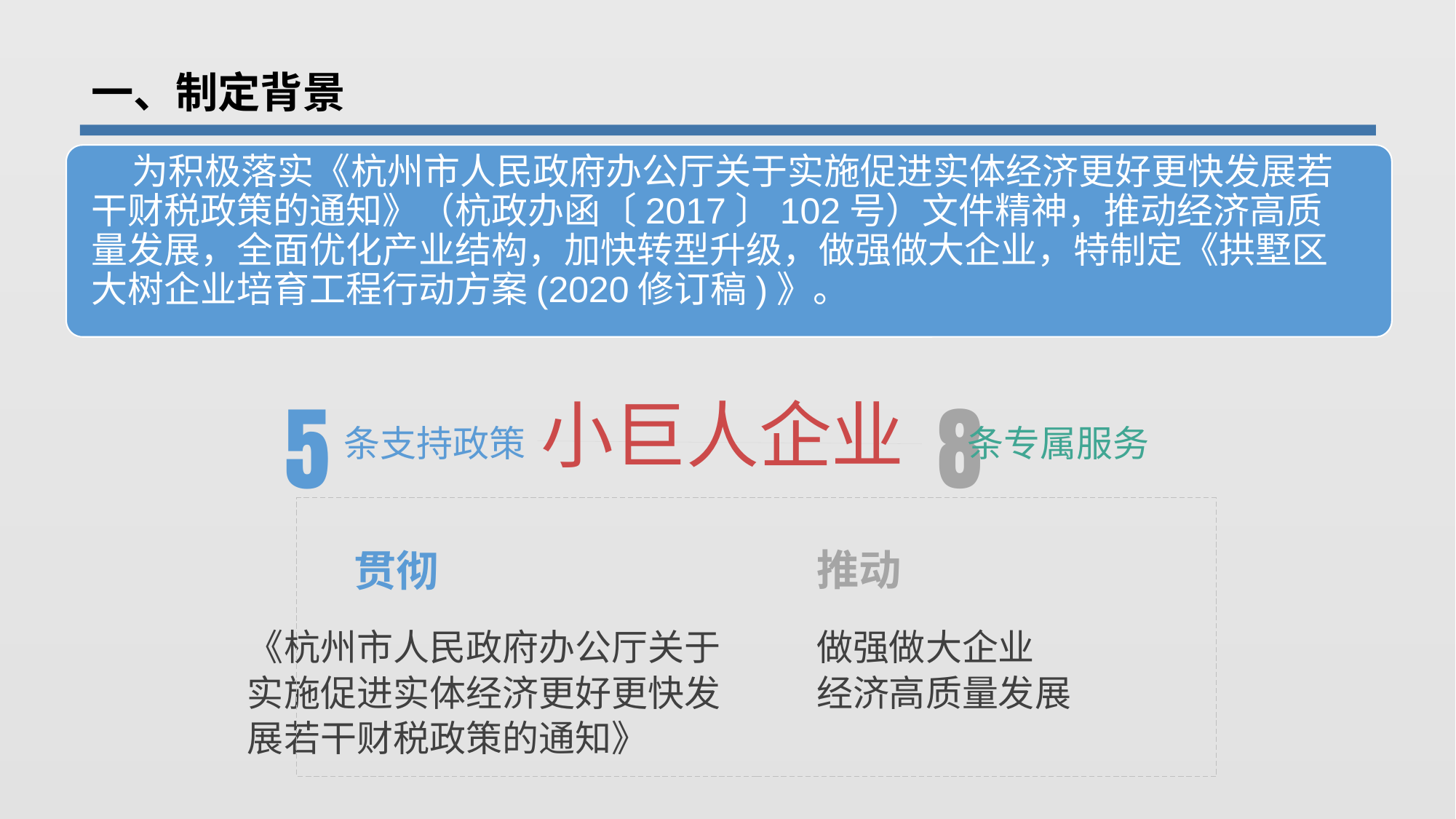

# 一、制定背景

    为积极落实《杭州市人民政府办公厅关于实施促进实体经济更好更快发展若干财税政策的通知》（杭政办函〔2017〕102号）文件精神，推动经济高质量发展，全面优化产业结构，加快转型升级，做强做大企业，特制定《拱墅区大树企业培育工程行动方案(2020修订稿)》。

5
条支持政策
   8
条专属服务
小巨人企业

推动
贯彻
做强做大企业
经济高质量发展

《杭州市人民政府办公厅关于实施促进实体经济更好更快发展若干财税政策的通知》